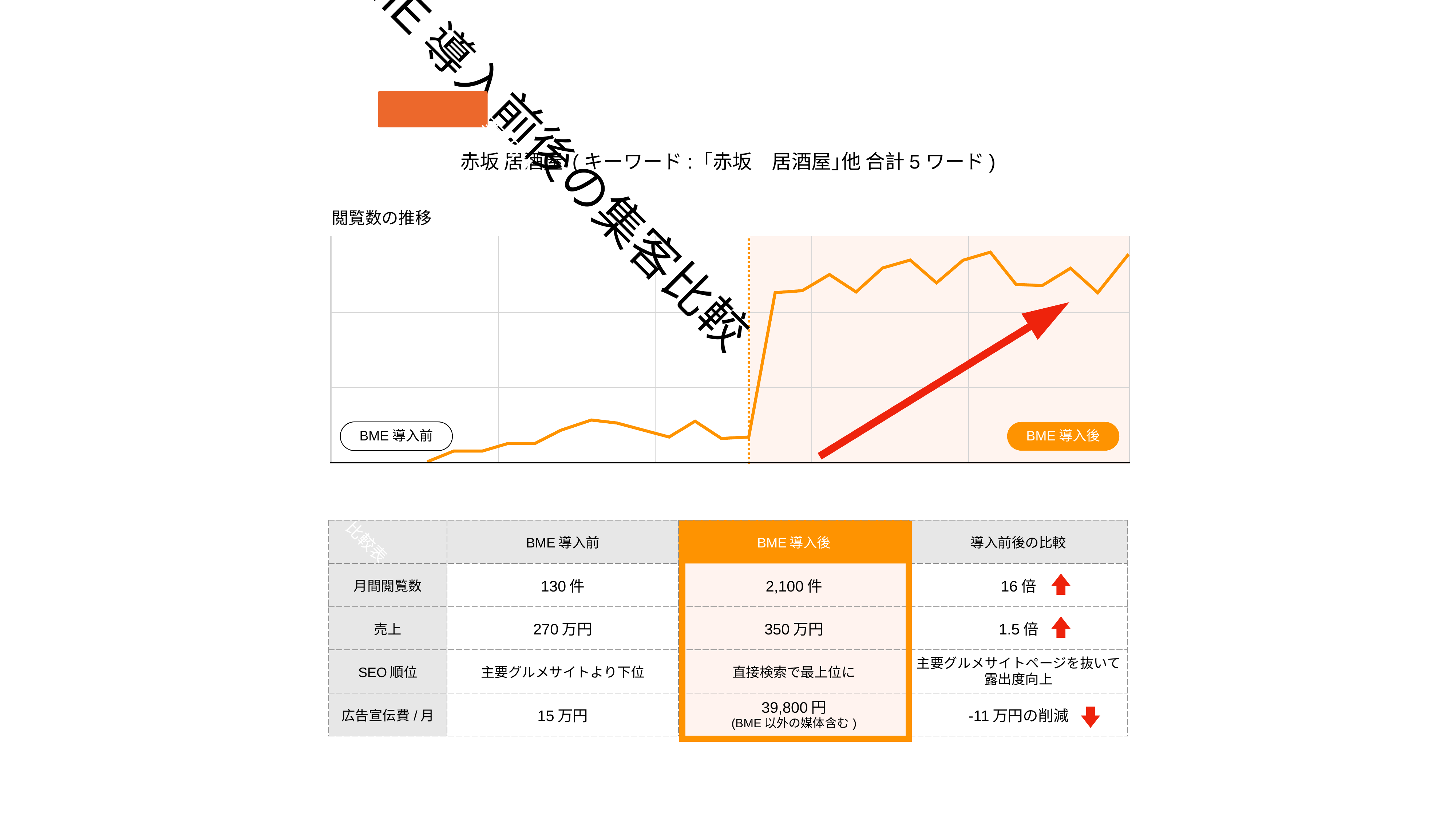

事例1
BME導入前後の集客比較
赤坂 居酒屋 (キーワード: ｢赤坂　居酒屋｣他 合計5ワード)
閲覧数の推移

BME導入前

BME導入後

比較表
|  | BME導入前 | BME導入後 | 導入前後の比較 |
| --- | --- | --- | --- |
| 月間閲覧数 | 130件 | 2,100件 | 16倍 |
| 売上 | 270万円 | 350万円 | 1.5倍 |
| SEO順位 | 主要グルメサイトより下位 | 直接検索で最上位に | 主要グルメサイトページを 抜いて露出度向上 |
| 広告宣伝費/月 | 15万円 | 39,800円 (BME以外の媒体含む) | -11万円の削減 |